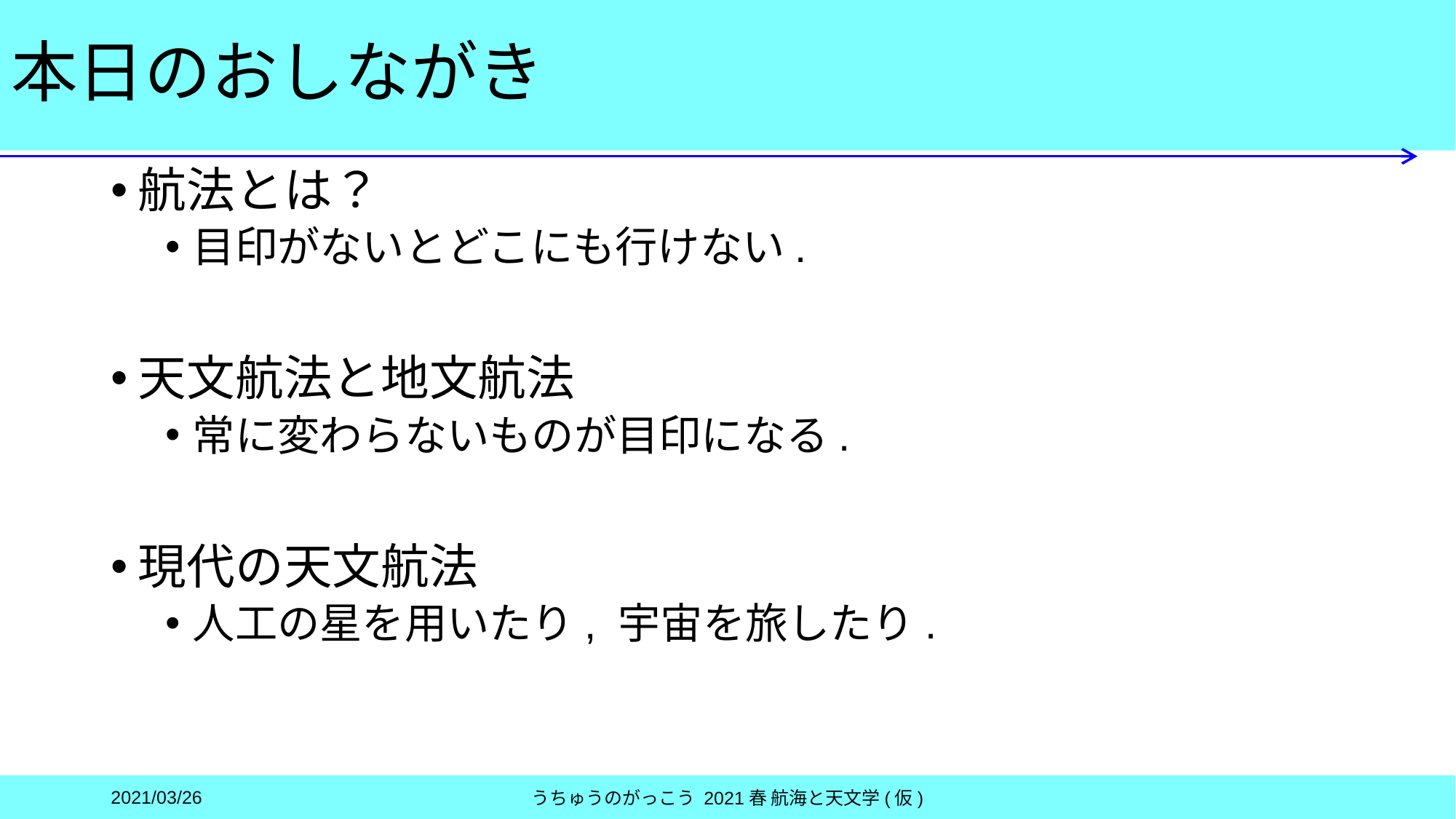

# 本日のおしながき
航法とは？
目印がないとどこにも行けない.

天文航法と地文航法
常に変わらないものが目印になる.

現代の天文航法
人工の星を用いたり, 宇宙を旅したり.
2021/03/26
うちゅうのがっこう 2021春 航海と天文学(仮)